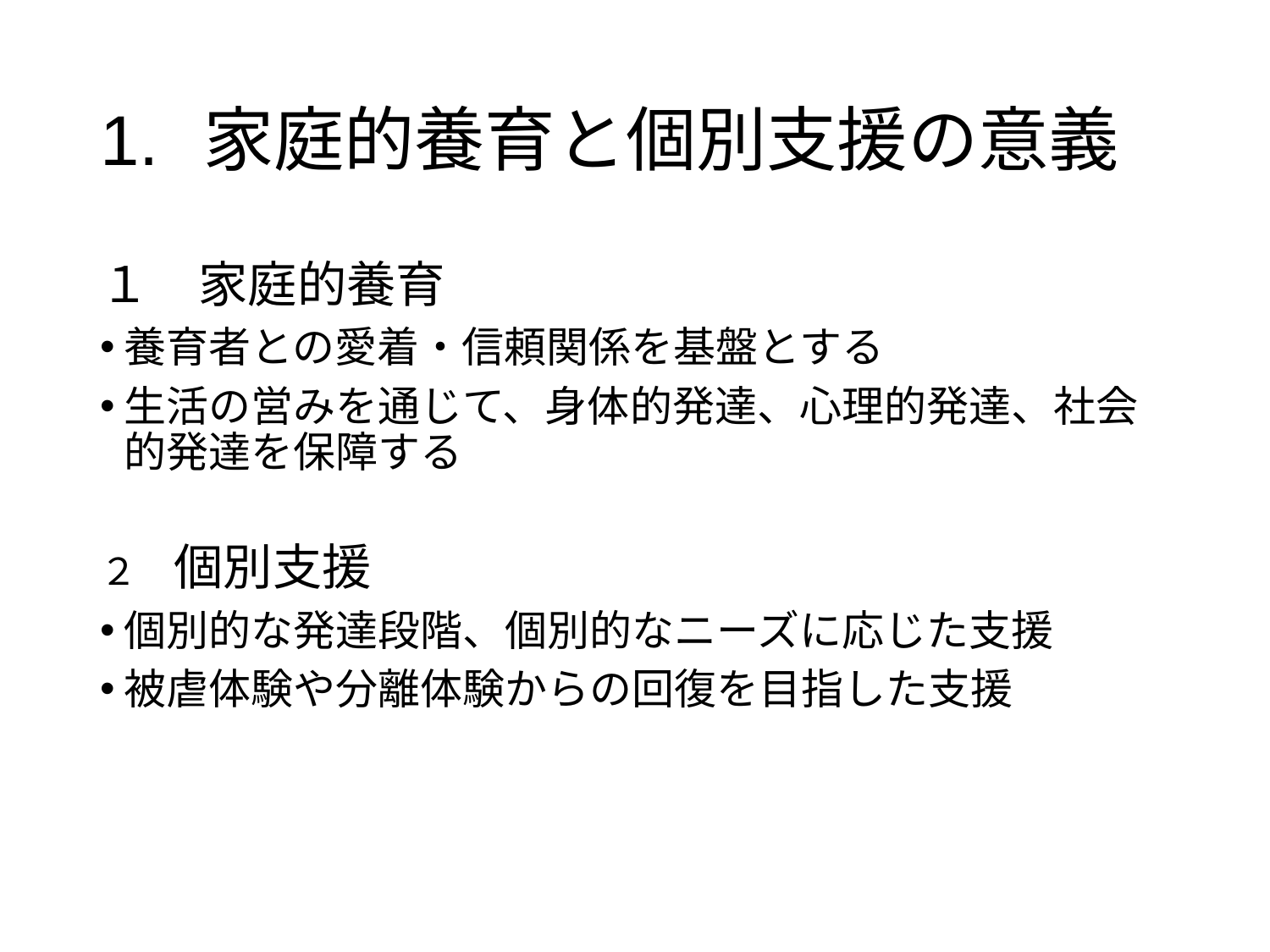

# 家庭的養育と個別支援の意義
１　家庭的養育
養育者との愛着・信頼関係を基盤とする
生活の営みを通じて、身体的発達、心理的発達、社会的発達を保障する

２　個別支援
個別的な発達段階、個別的なニーズに応じた支援
被虐体験や分離体験からの回復を目指した支援